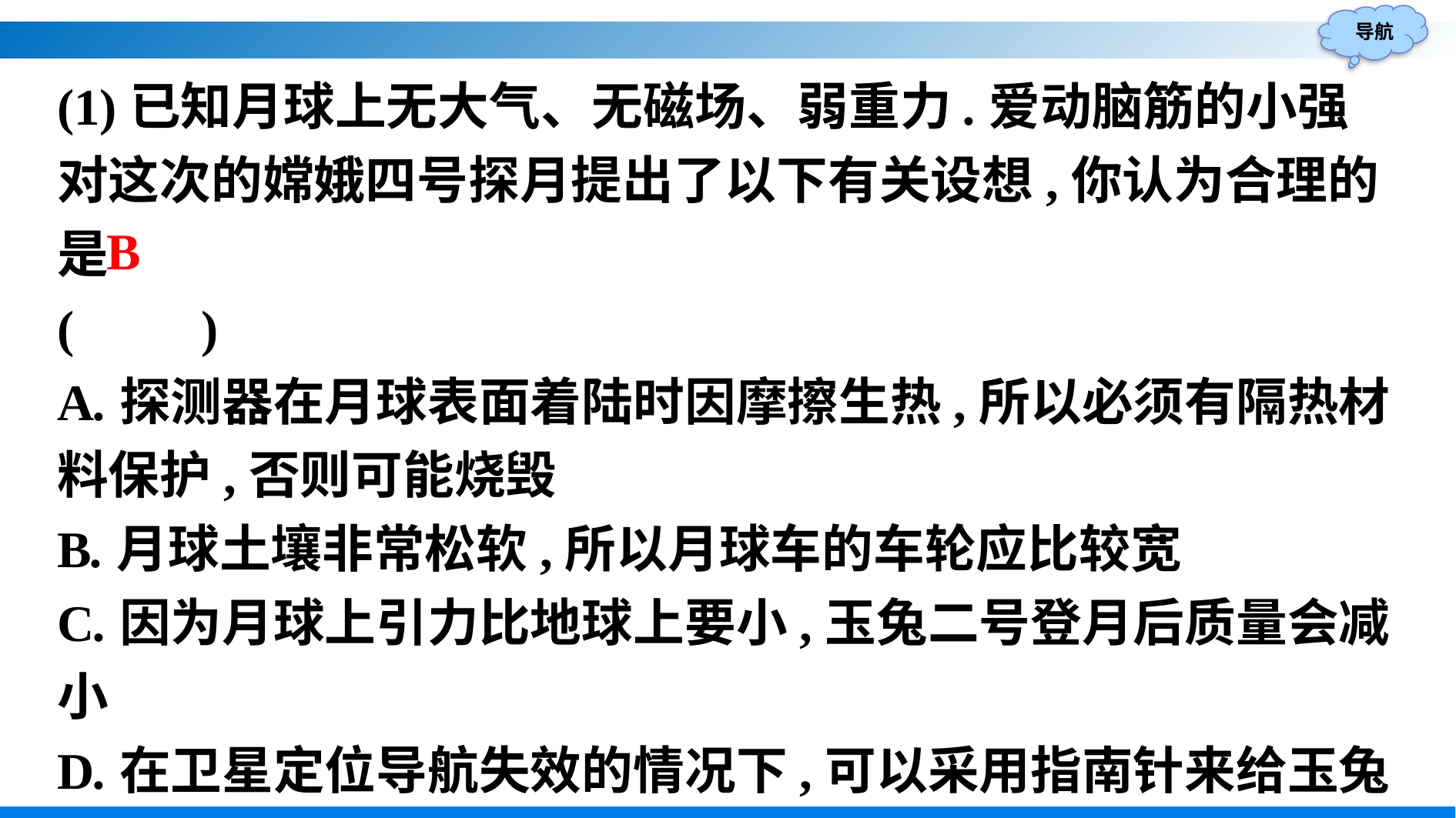

(1)已知月球上无大气、无磁场、弱重力.爱动脑筋的小强对这次的嫦娥四号探月提出了以下有关设想,你认为合理的是
(　　)
A.探测器在月球表面着陆时因摩擦生热,所以必须有隔热材料保护,否则可能烧毁
B.月球土壤非常松软,所以月球车的车轮应比较宽
C.因为月球上引力比地球上要小,玉兔二号登月后质量会减小
D.在卫星定位导航失效的情况下,可以采用指南针来给玉兔二号辨别方向
B